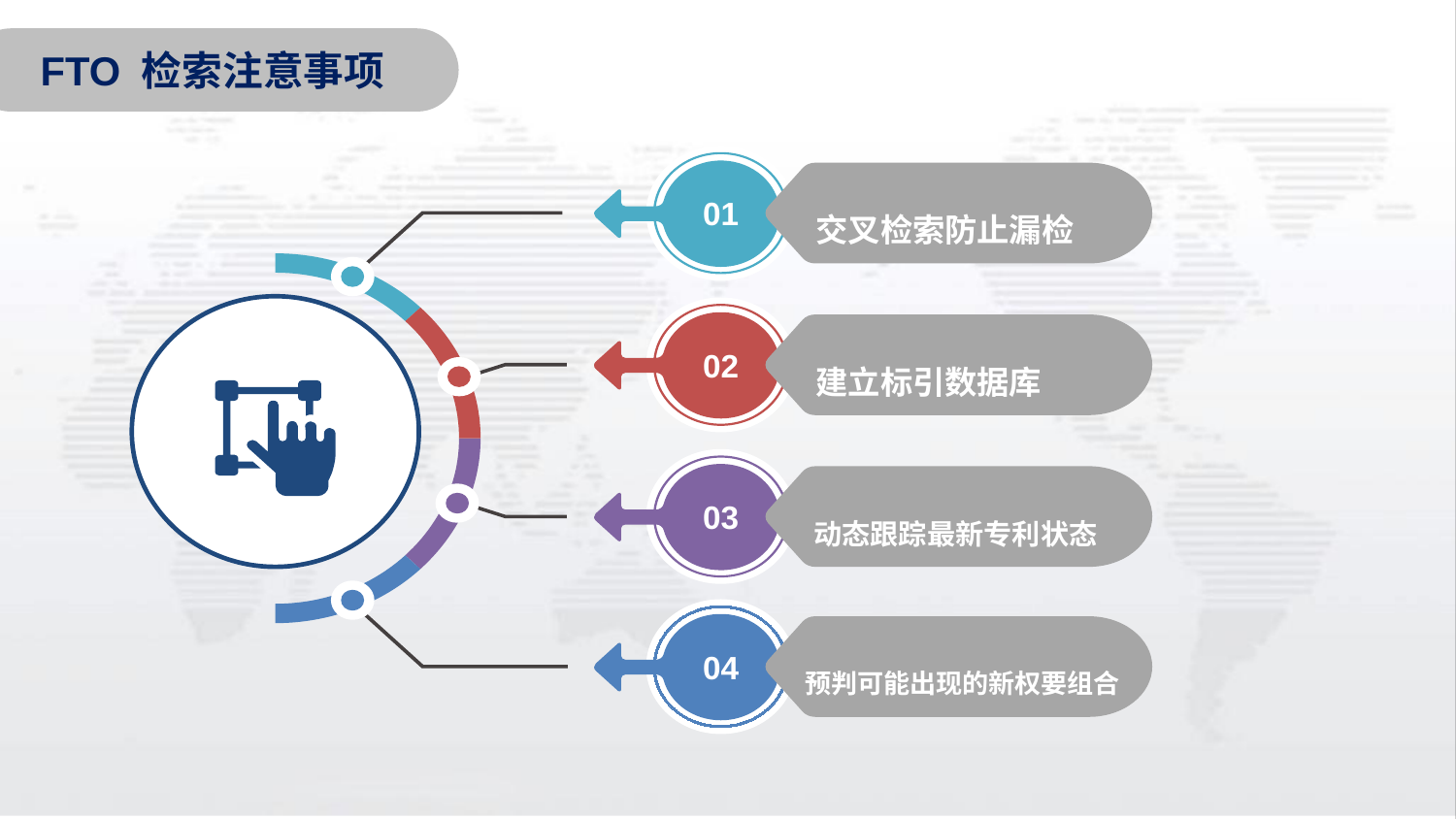

FTO 检索注意事项

  交叉检索防止漏检
01

  建立标引数据库
02

  动态跟踪最新专利状态
03

 预判可能出现的新权要组合
04